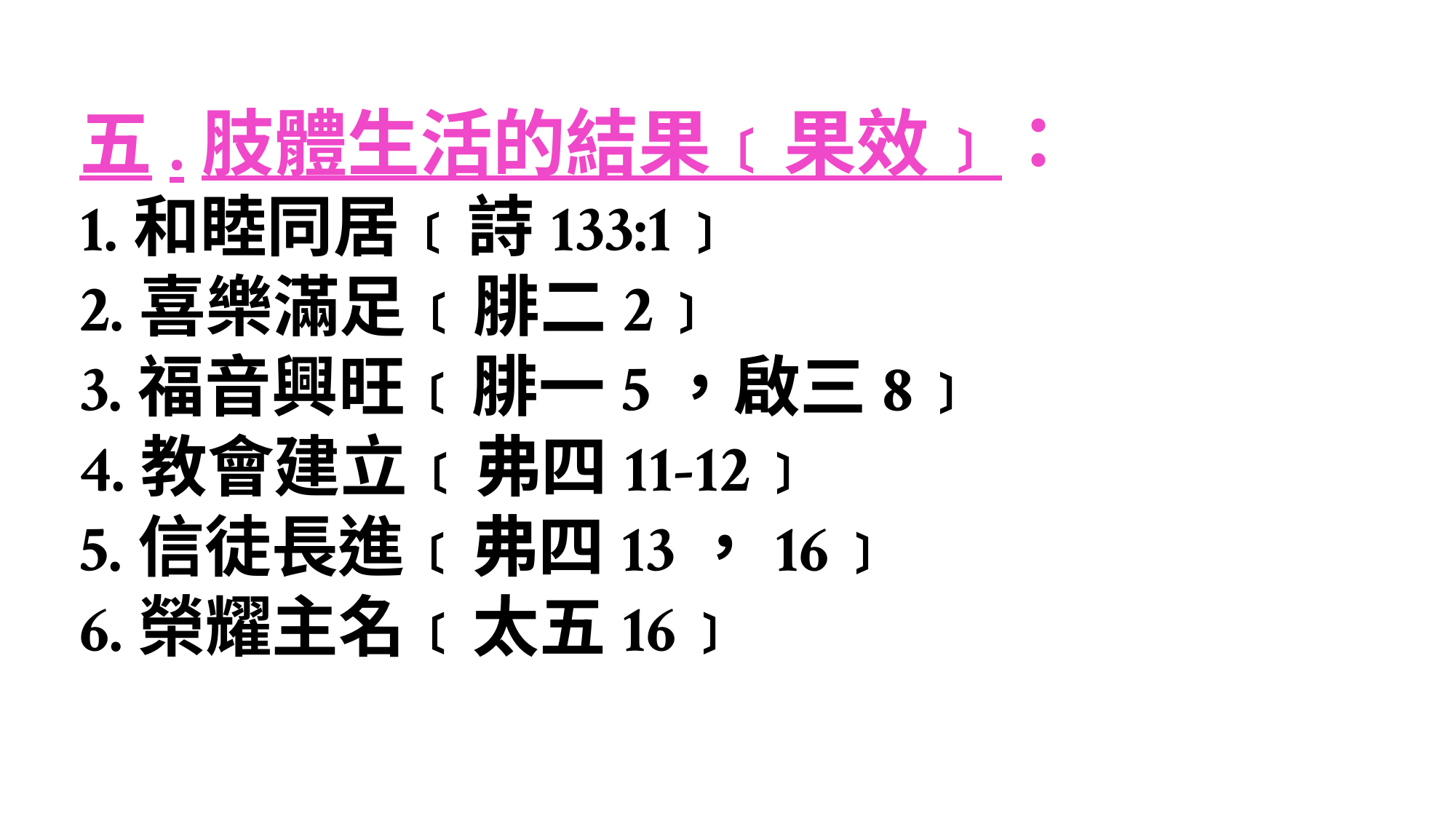

五.肢體生活的結果﹝果效﹞：
1.和睦同居﹝詩133:1﹞
2.喜樂滿足﹝腓二2﹞
3.福音興旺﹝腓一5，啟三8﹞
4.教會建立﹝弗四11-12﹞
5.信徒長進﹝弗四13，16﹞
6.榮耀主名﹝太五16﹞